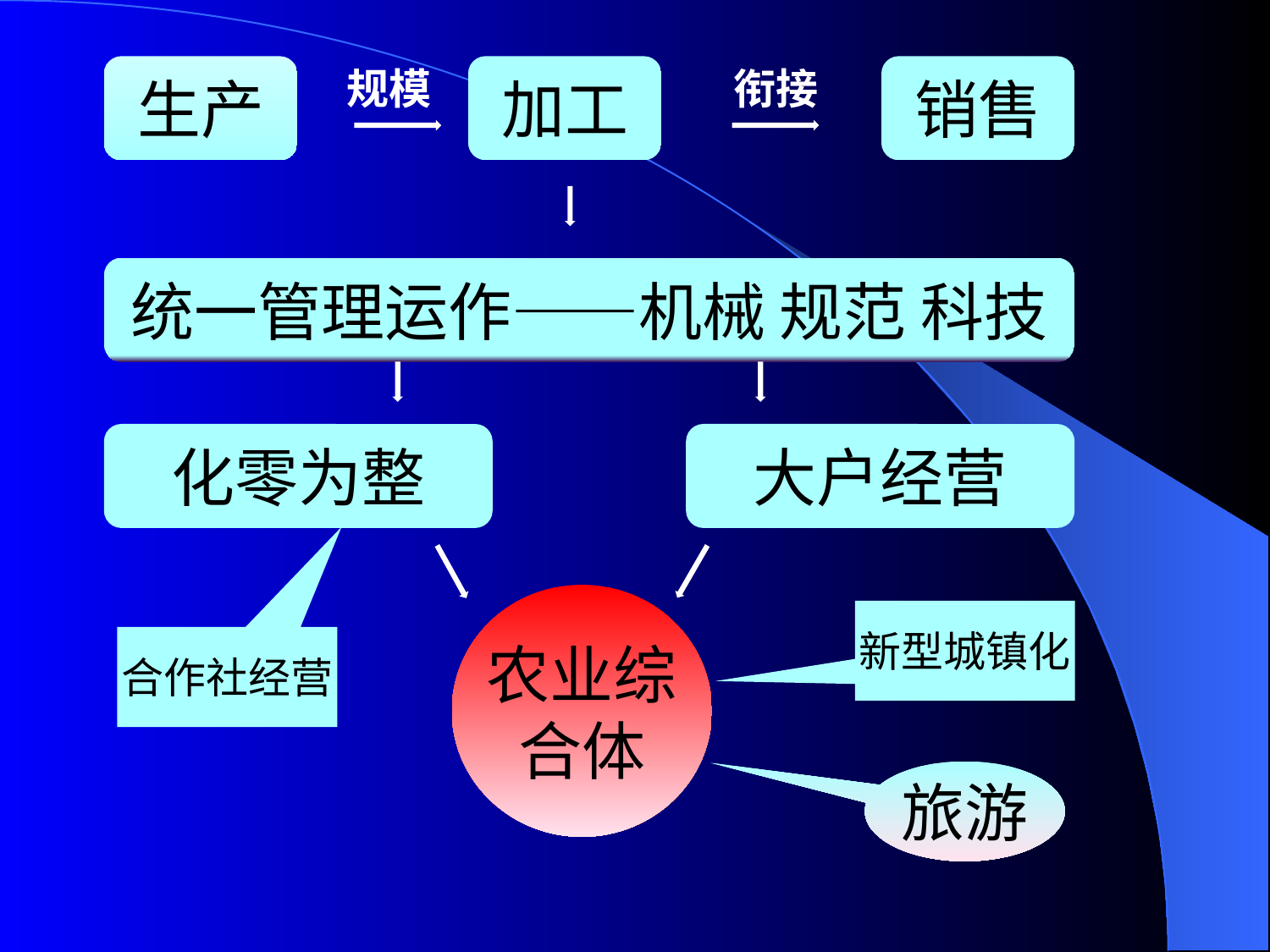

生产
规模
加工
衔接
销售

统一管理运作——机械 规范 科技

化零为整
大户经营

农业综
合体
新型城镇化
合作社经营
旅游